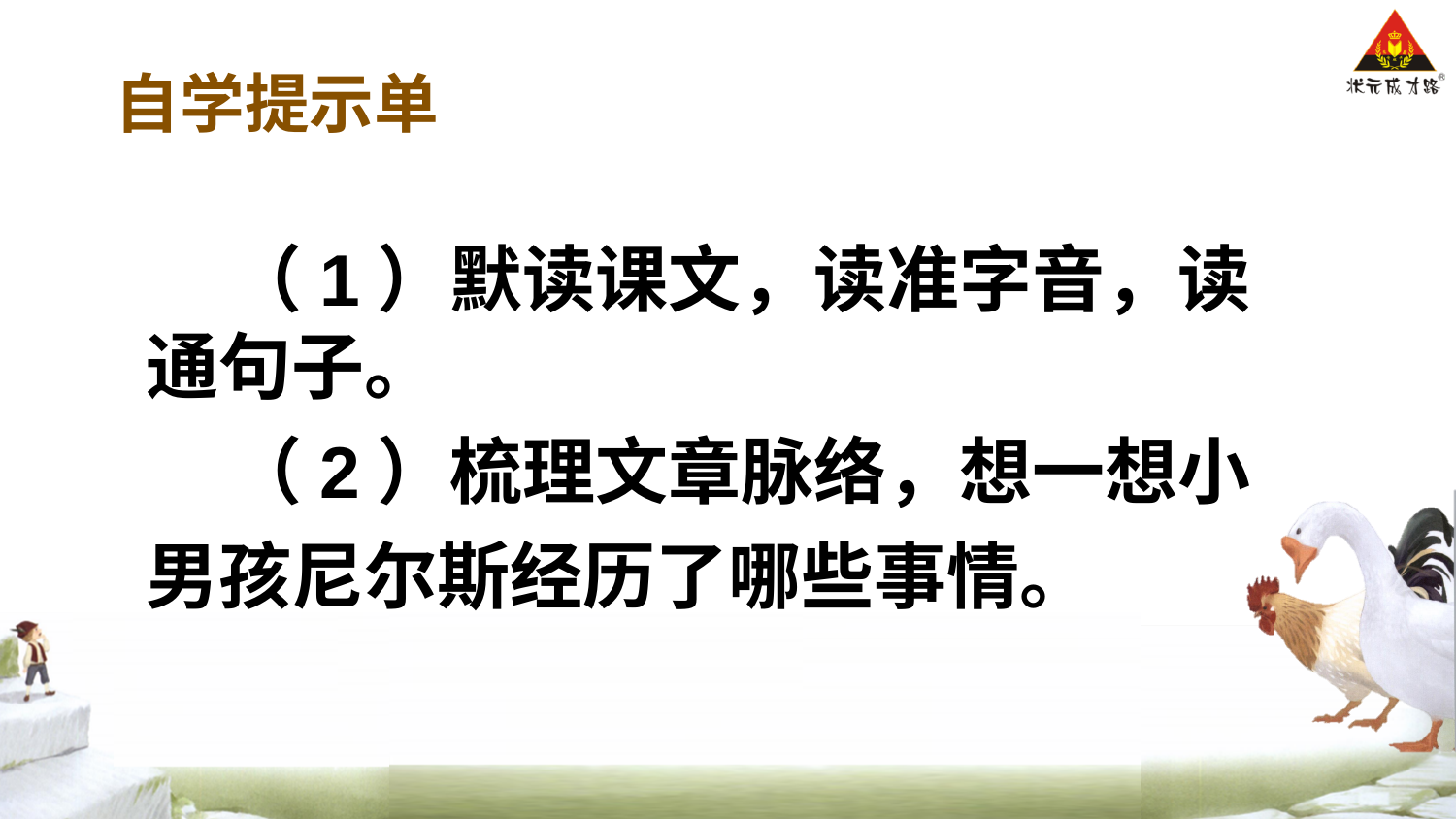

自学提示单
    （1）默读课文，读准字音，读通句子。
    （2）梳理文章脉络，想一想小男孩尼尔斯经历了哪些事情。